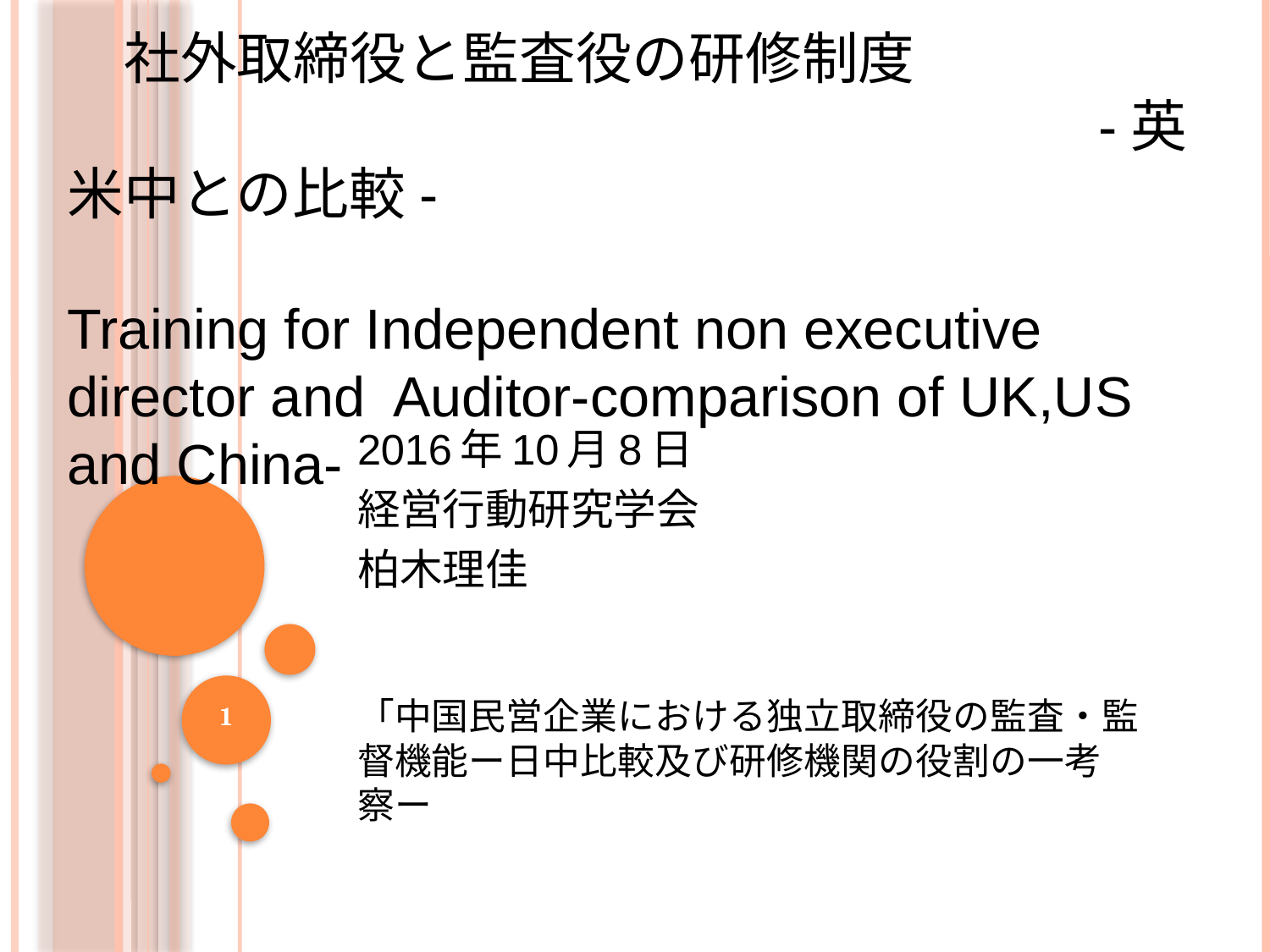

#
　社外取締役と監査役の研修制度
　　　　　　　　　　　　　　　　　　-英米中との比較-
Training for Independent non executive director and  Auditor-comparison of UK,US and China-
2016年10月8日
経営行動研究学会
柏木理佳

「中国民営企業における独立取締役の監査・監督機能ー日中比較及び研修機関の役割の一考察ー

1